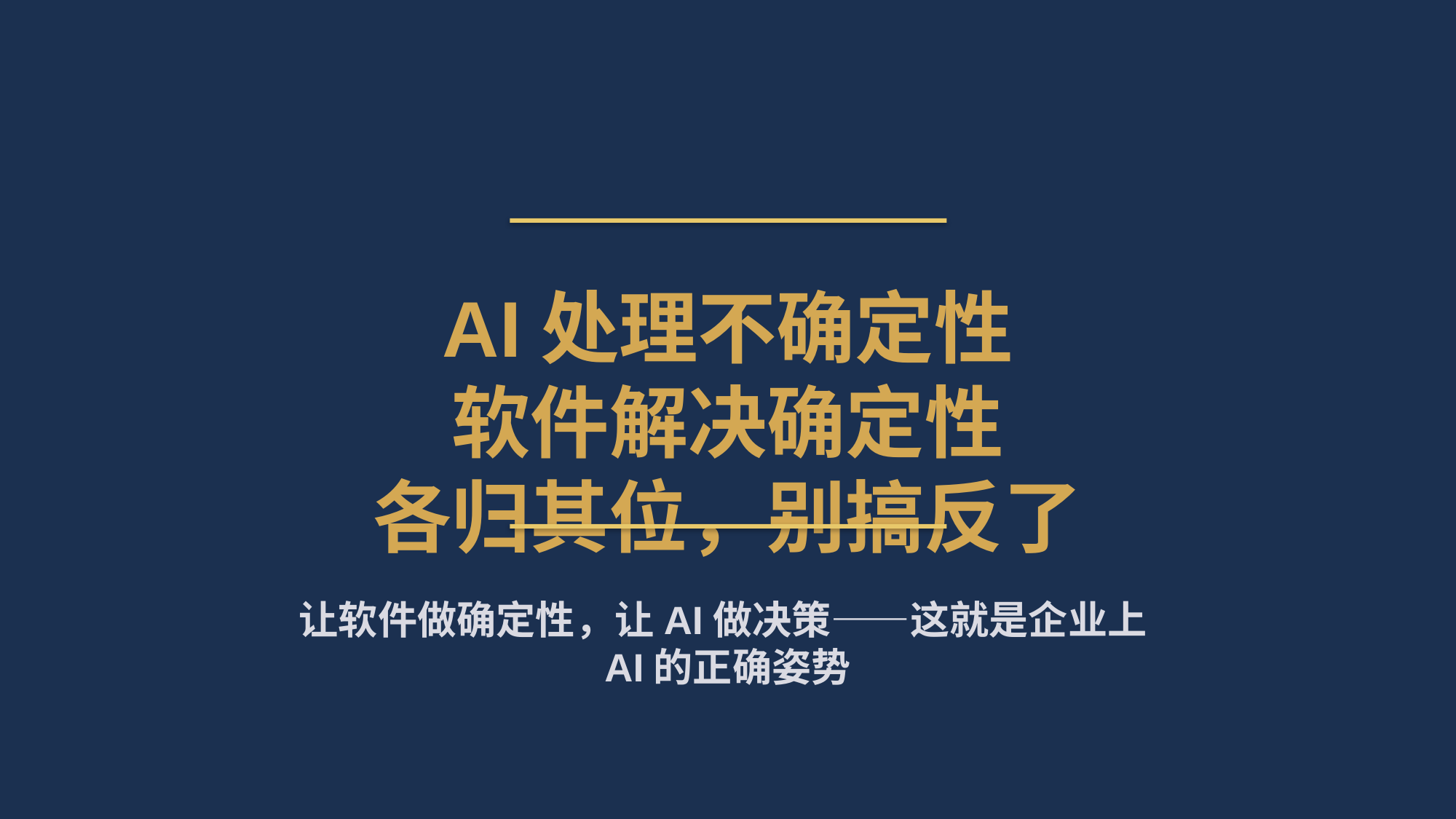

AI处理不确定性
软件解决确定性
各归其位，别搞反了

让软件做确定性，让AI做决策——这就是企业上AI的正确姿势